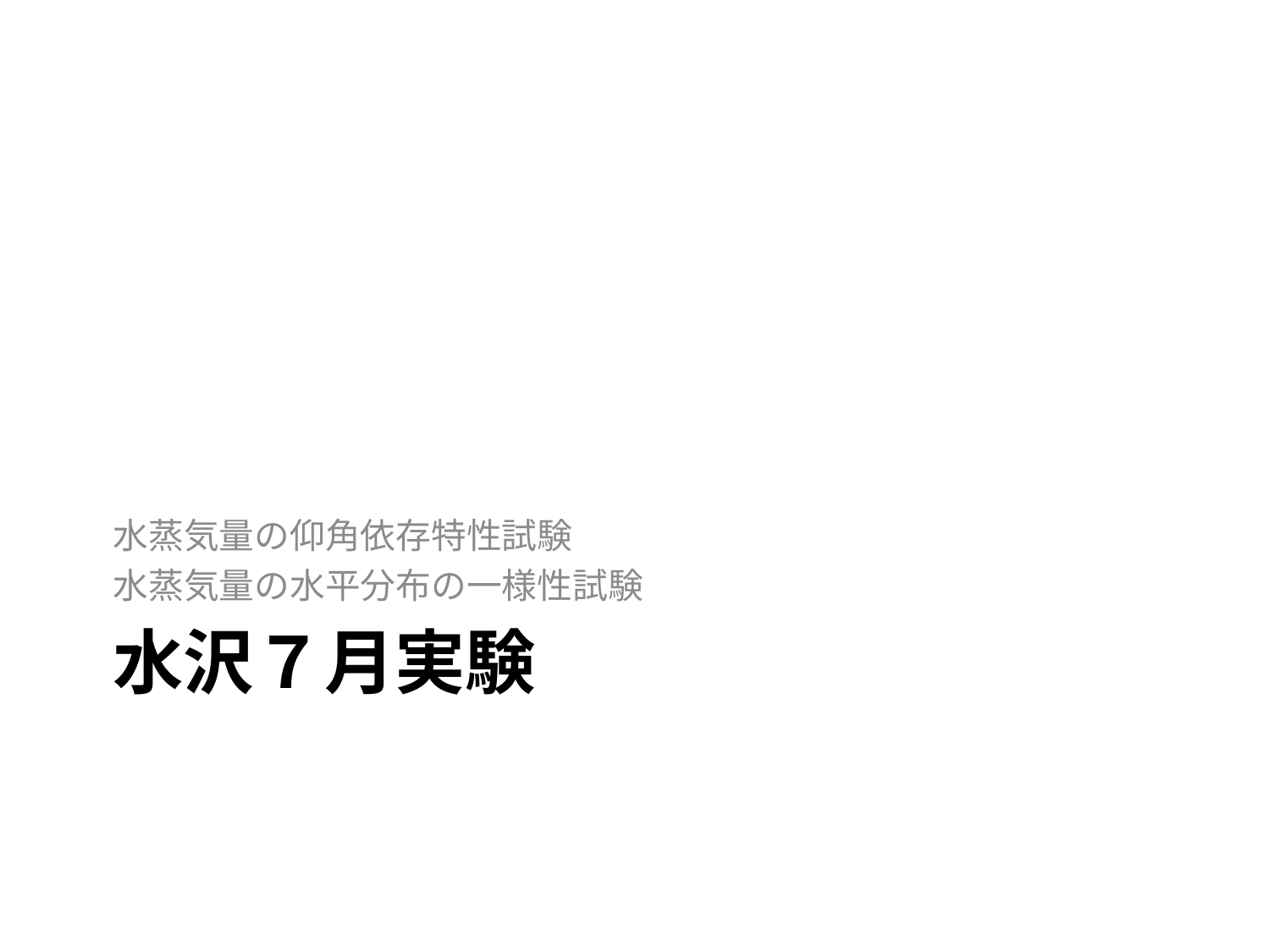

水蒸気量の仰角依存特性試験
水蒸気量の水平分布の一様性試験
# 水沢７月実験